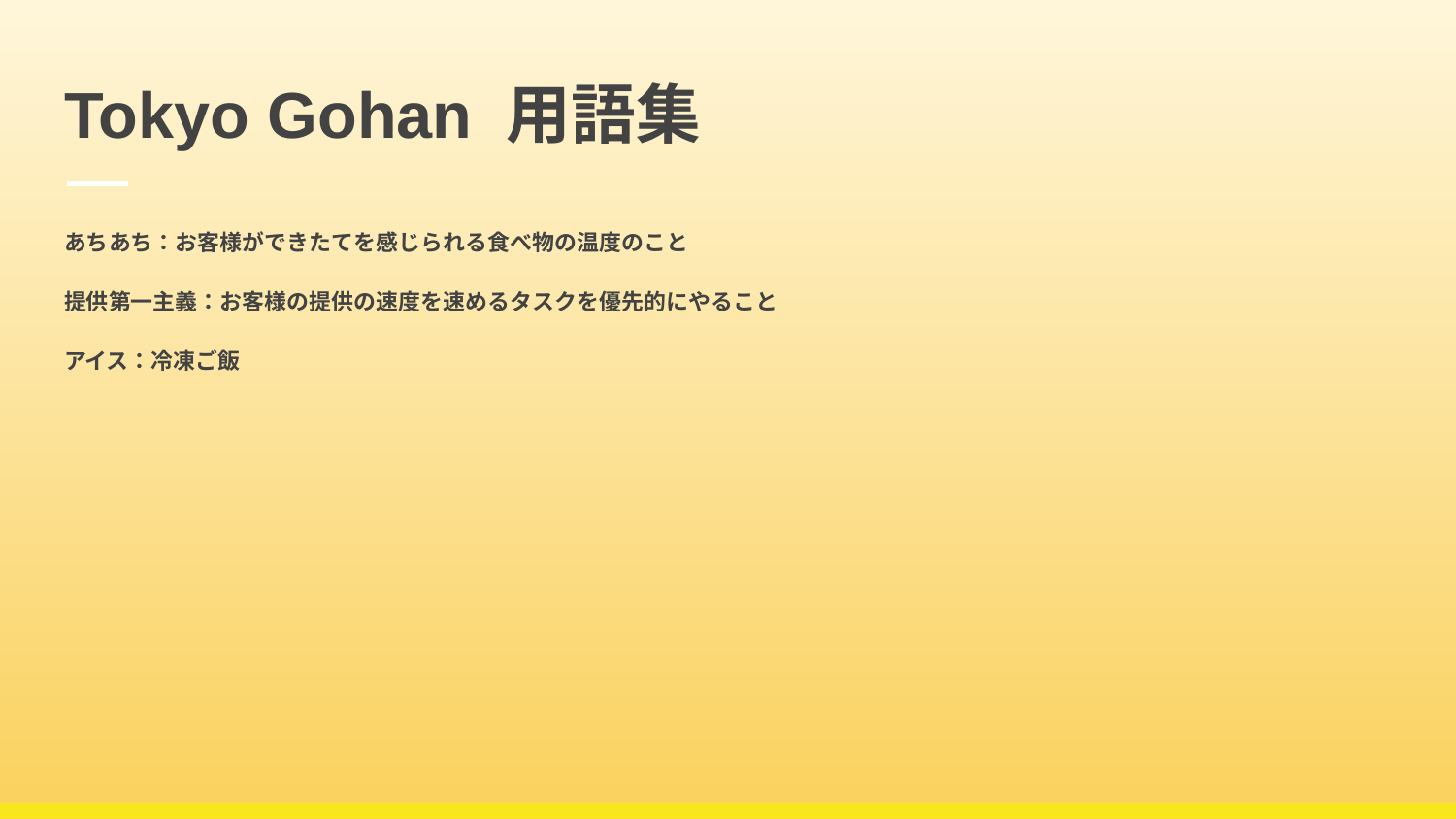

# Tokyo Gohan 用語集
あちあち：お客様ができたてを感じられる食べ物の温度のこと
提供第一主義：お客様の提供の速度を速めるタスクを優先的にやること
アイス：冷凍ご飯